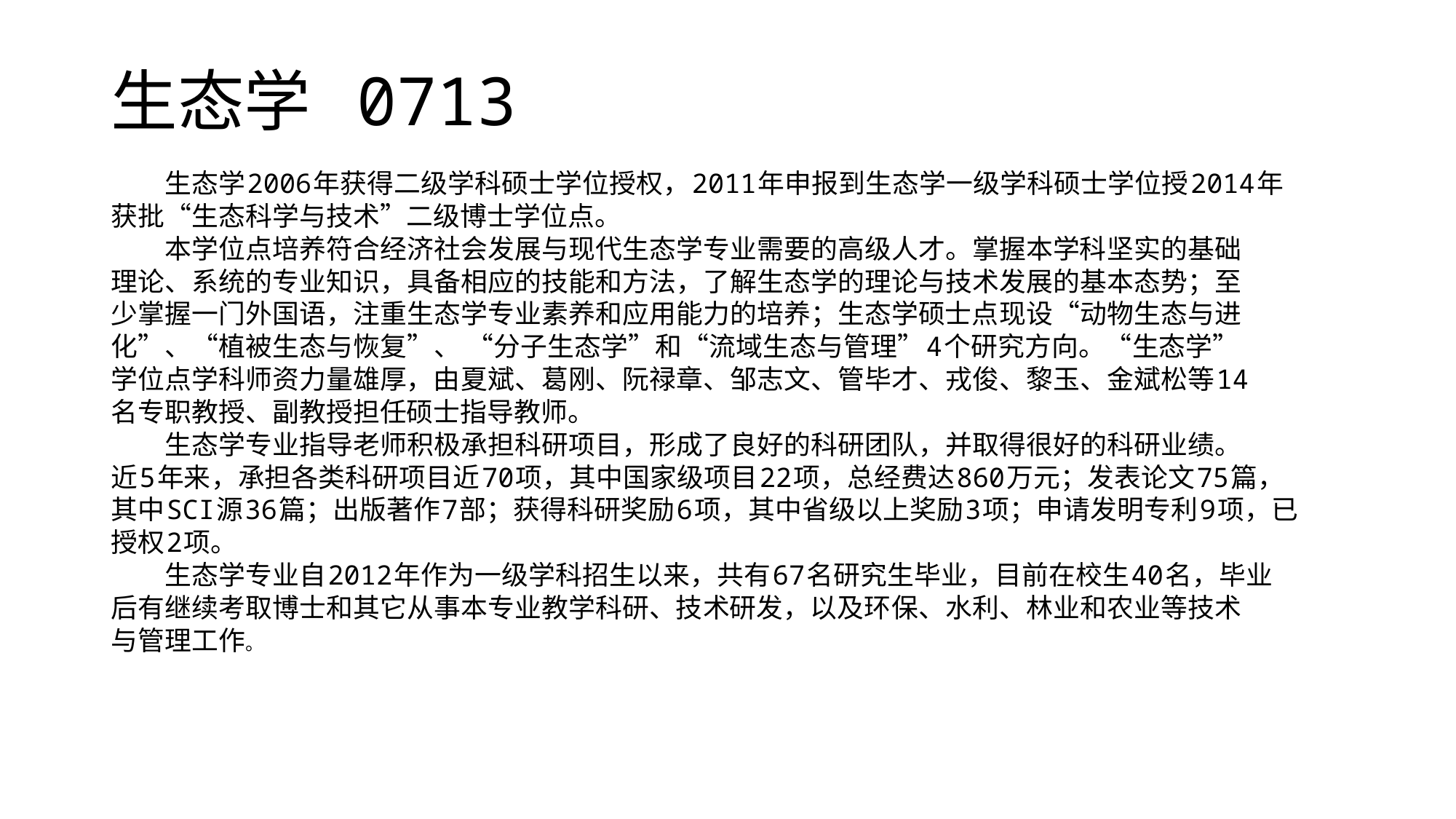

# 生态学  0713

　　生态学2006年获得二级学科硕士学位授权，2011年申报到生态学一级学科硕士学位授2014年
获批“生态科学与技术”二级博士学位点。
　　本学位点培养符合经济社会发展与现代生态学专业需要的高级人才。掌握本学科坚实的基础
理论、系统的专业知识，具备相应的技能和方法，了解生态学的理论与技术发展的基本态势；至
少掌握一门外国语，注重生态学专业素养和应用能力的培养；生态学硕士点现设“动物生态与进
化”、“植被生态与恢复”、 “分子生态学”和“流域生态与管理”4个研究方向。“生态学”
学位点学科师资力量雄厚，由夏斌、葛刚、阮禄章、邹志文、管毕才、戎俊、黎玉、金斌松等14
名专职教授、副教授担任硕士指导教师。
　　生态学专业指导老师积极承担科研项目，形成了良好的科研团队，并取得很好的科研业绩。
近5年来，承担各类科研项目近70项，其中国家级项目22项，总经费达860万元；发表论文75篇，
其中SCI源36篇；出版著作7部；获得科研奖励6项，其中省级以上奖励3项；申请发明专利9项，已
授权2项。
　　生态学专业自2012年作为一级学科招生以来，共有67名研究生毕业，目前在校生40名，毕业
后有继续考取博士和其它从事本专业教学科研、技术研发，以及环保、水利、林业和农业等技术
与管理工作。